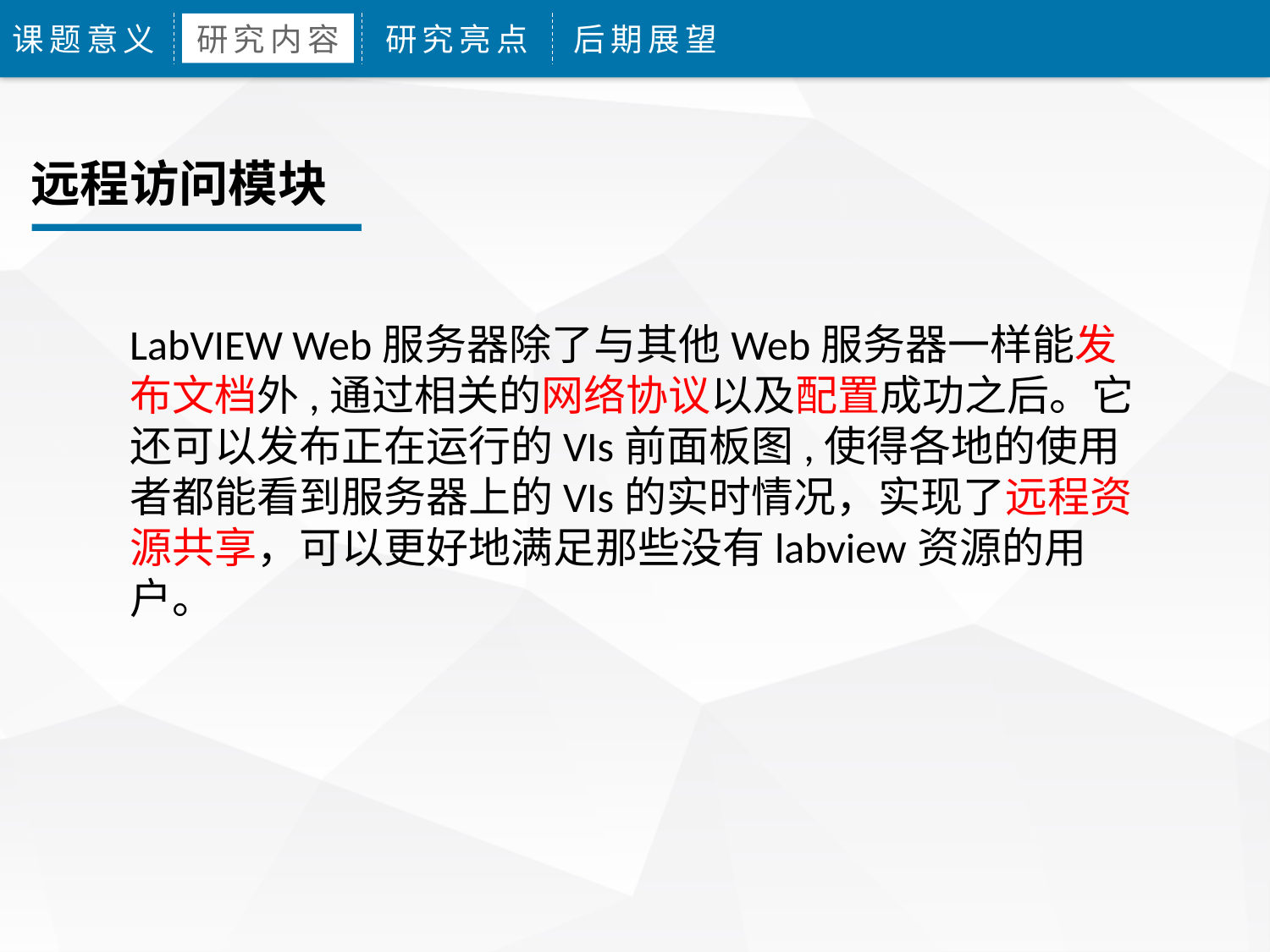

课题意义
研究内容
研究亮点
后期展望

远程访问模块

LabVIEW Web服务器除了与其他Web服务器一样能发布文档外,通过相关的网络协议以及配置成功之后。它还可以发布正在运行的VIs前面板图,使得各地的使用者都能看到服务器上的VIs的实时情况，实现了远程资源共享，可以更好地满足那些没有labview资源的用户。